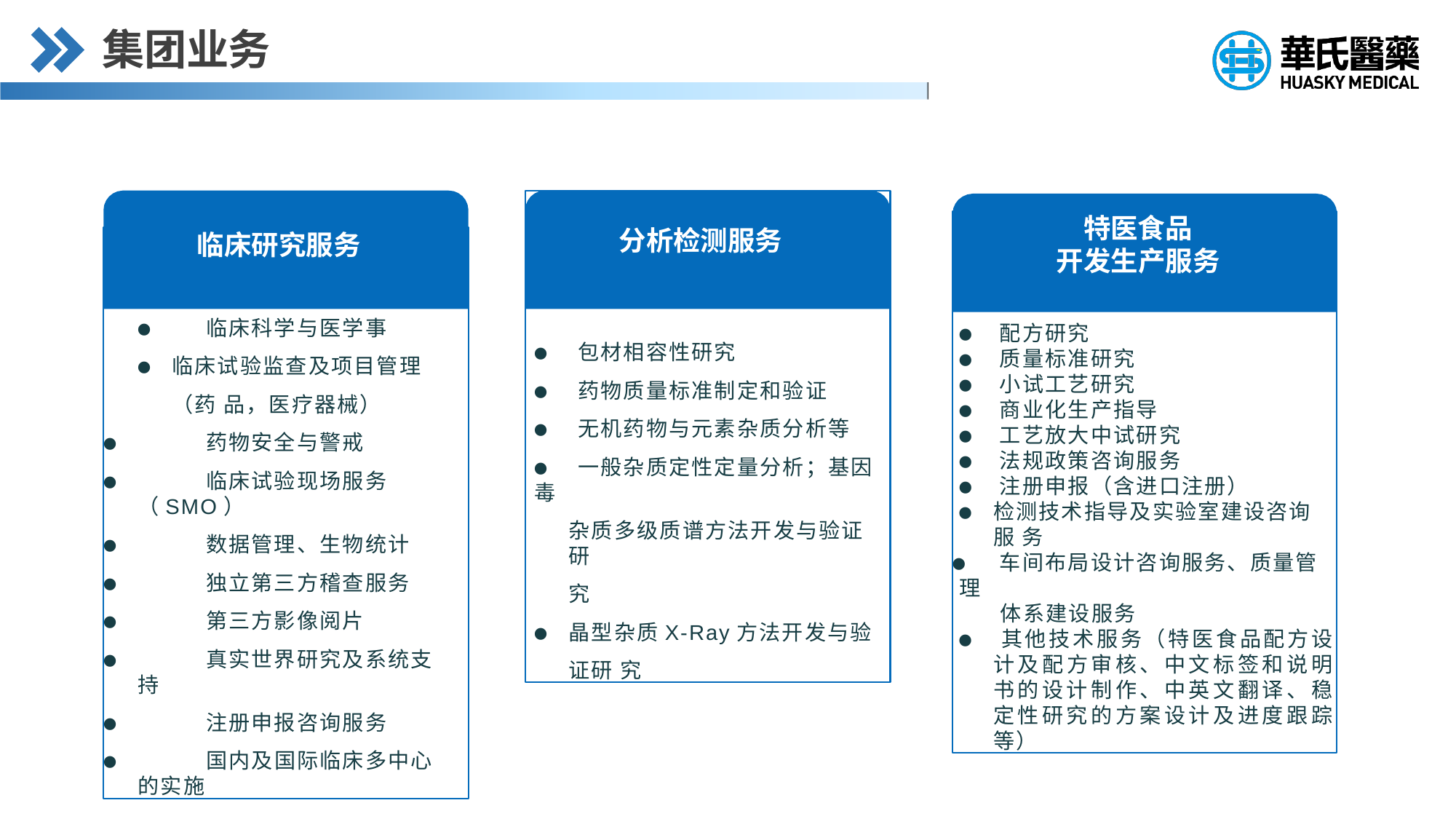

# 集团业务

分析检测服务

⚫	包材相容性研究
⚫	药物质量标准制定和验证
⚫	无机药物与元素杂质分析等
⚫	一般杂质定性定量分析；基因毒
杂质多级质谱方法开发与验证研
究
⚫	晶型杂质X-Ray方法开发与验证研 究

特医食品
开发生产服务

⚫	配方研究
⚫	质量标准研究
⚫	小试工艺研究
⚫	商业化生产指导
⚫	工艺放大中试研究
⚫	法规政策咨询服务
⚫	注册申报（含进口注册）
⚫	检测技术指导及实验室建设咨询服 务
⚫	车间布局设计咨询服务、质量管理
体系建设服务
⚫   其他技术服务（特医食品配方设计及配方审核、中文标签和说明书的设计制作、中英文翻译、稳定性研究的方案设计及进度跟踪等）
临床研究服务

⚫	临床科学与医学事
⚫	临床试验监查及项目管理（药 品，医疗器械）
⚫	药物安全与警戒
⚫	临床试验现场服务（SMO）
⚫	数据管理、生物统计
⚫	独立第三方稽查服务
⚫	第三方影像阅片
⚫	真实世界研究及系统支持
⚫	注册申报咨询服务
⚫	国内及国际临床多中心的实施